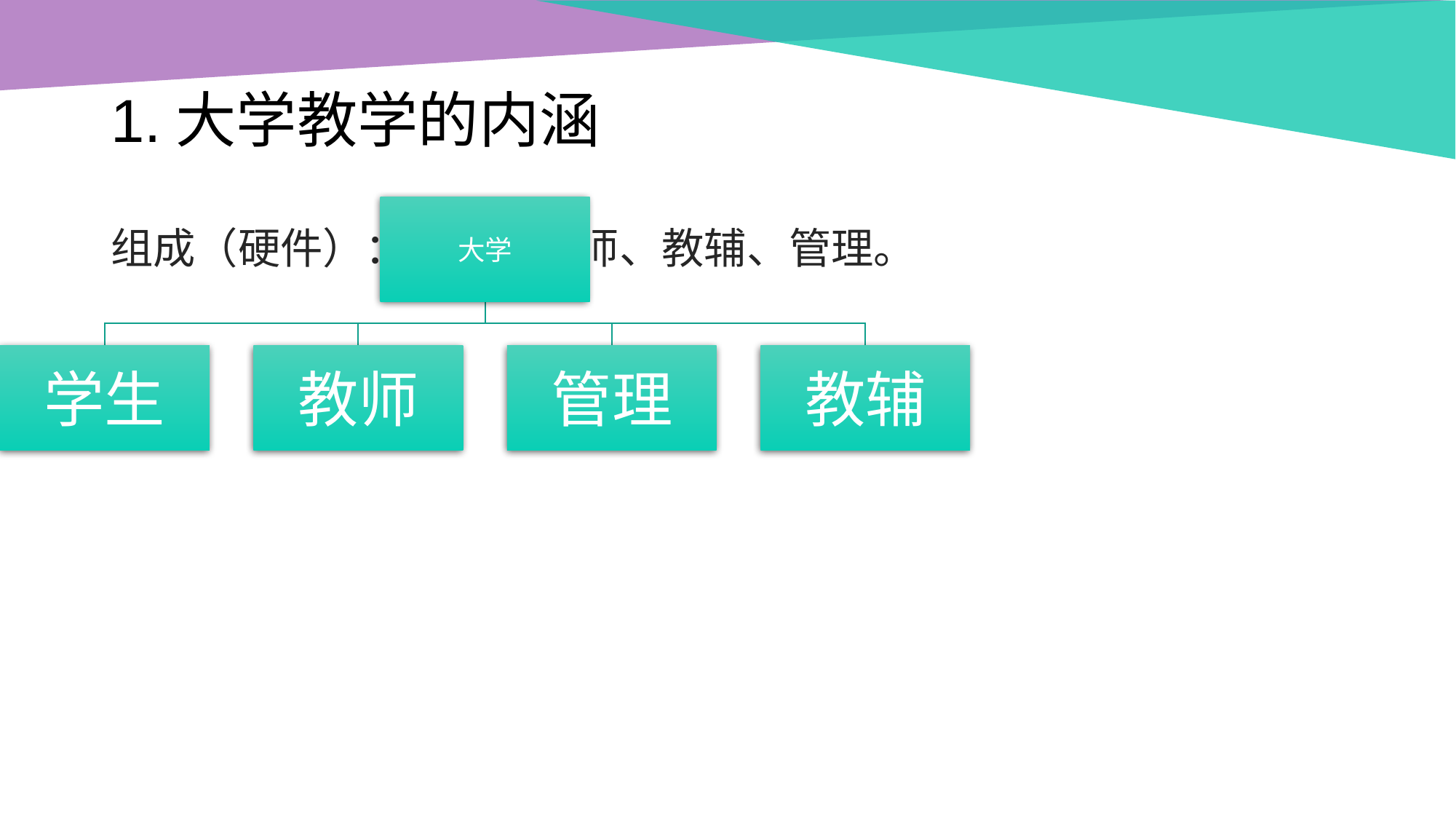

1.大学教学的内涵
组成（硬件）：学生、教师、教辅、管理。

大学
学生
教师
管理
教辅